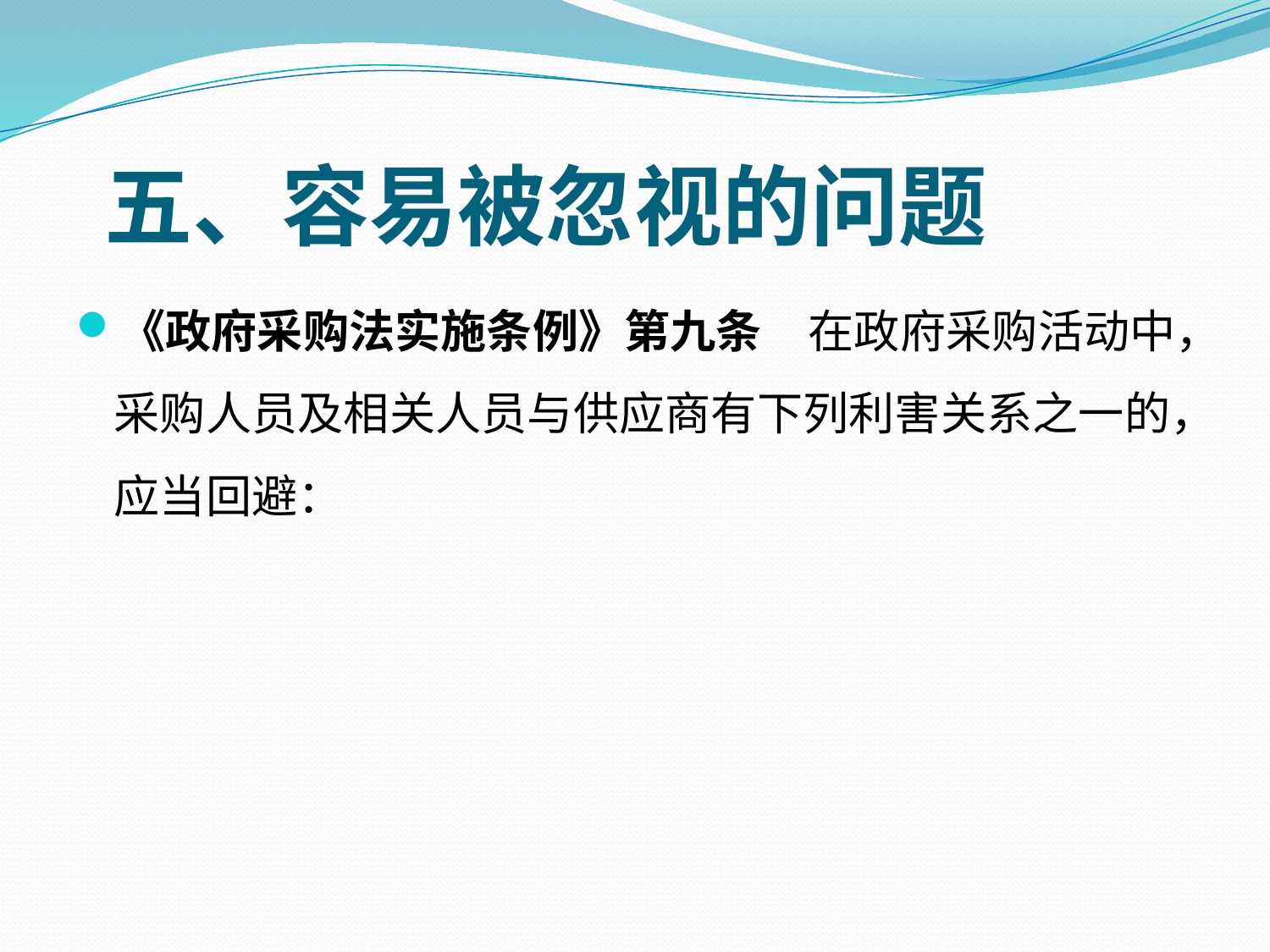

# 五、容易被忽视的问题
《政府采购法实施条例》第九条　在政府采购活动中，采购人员及相关人员与供应商有下列利害关系之一的，应当回避：